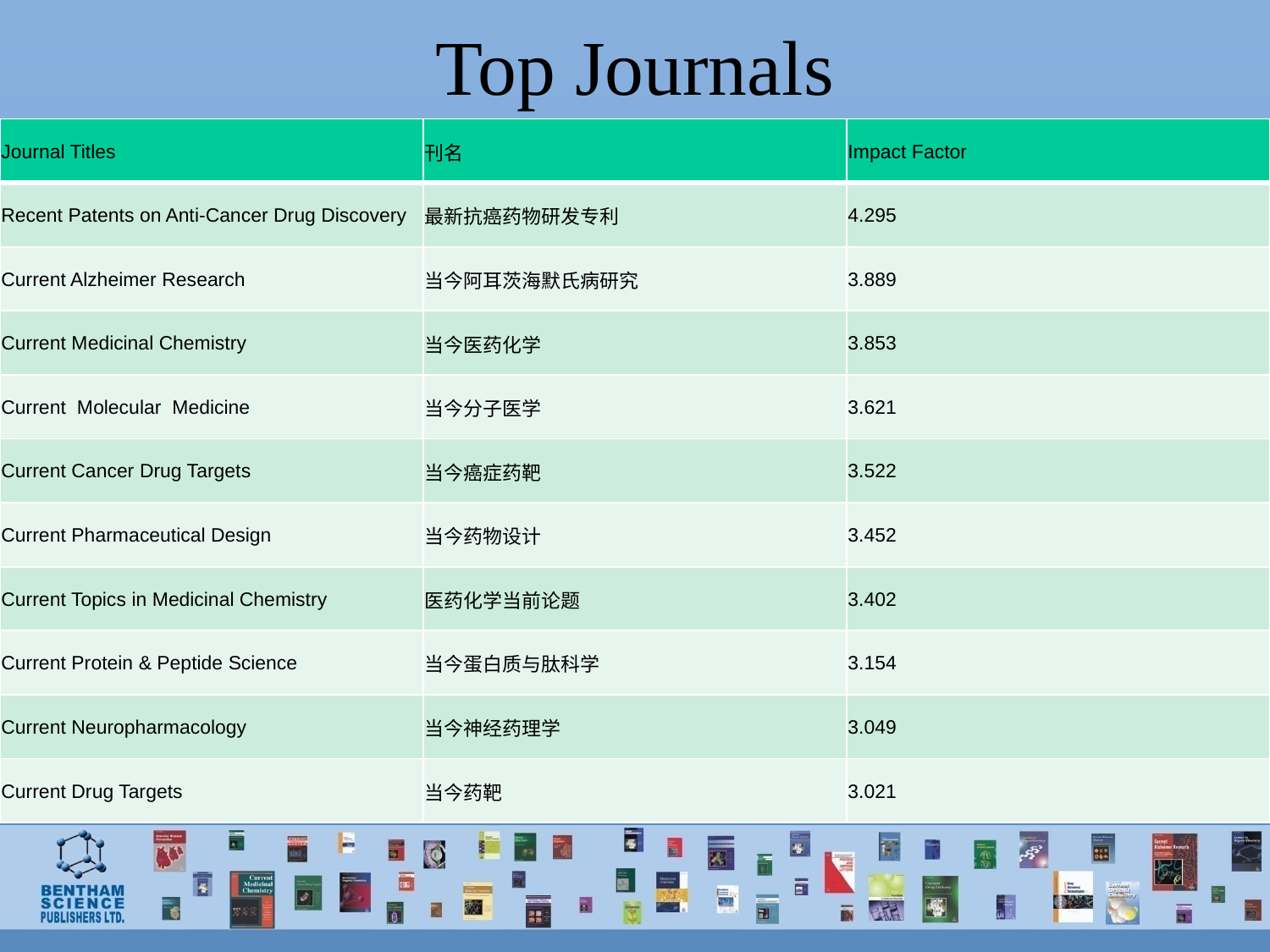

# Top Journals
| Journal Titles | 刊名 | Impact Factor |
| --- | --- | --- |
| Recent Patents on Anti-Cancer Drug Discovery | 最新抗癌药物研发专利 | 4.295 |
| Current Alzheimer Research | 当今阿耳茨海默氏病研究 | 3.889 |
| Current Medicinal Chemistry | 当今医药化学 | 3.853 |
| Current Molecular Medicine | 当今分子医学 | 3.621 |
| Current Cancer Drug Targets | 当今癌症药靶 | 3.522 |
| Current Pharmaceutical Design | 当今药物设计 | 3.452 |
| Current Topics in Medicinal Chemistry | 医药化学当前论题 | 3.402 |
| Current Protein & Peptide Science | 当今蛋白质与肽科学 | 3.154 |
| Current Neuropharmacology | 当今神经药理学 | 3.049 |
| Current Drug Targets | 当今药靶 | 3.021 |